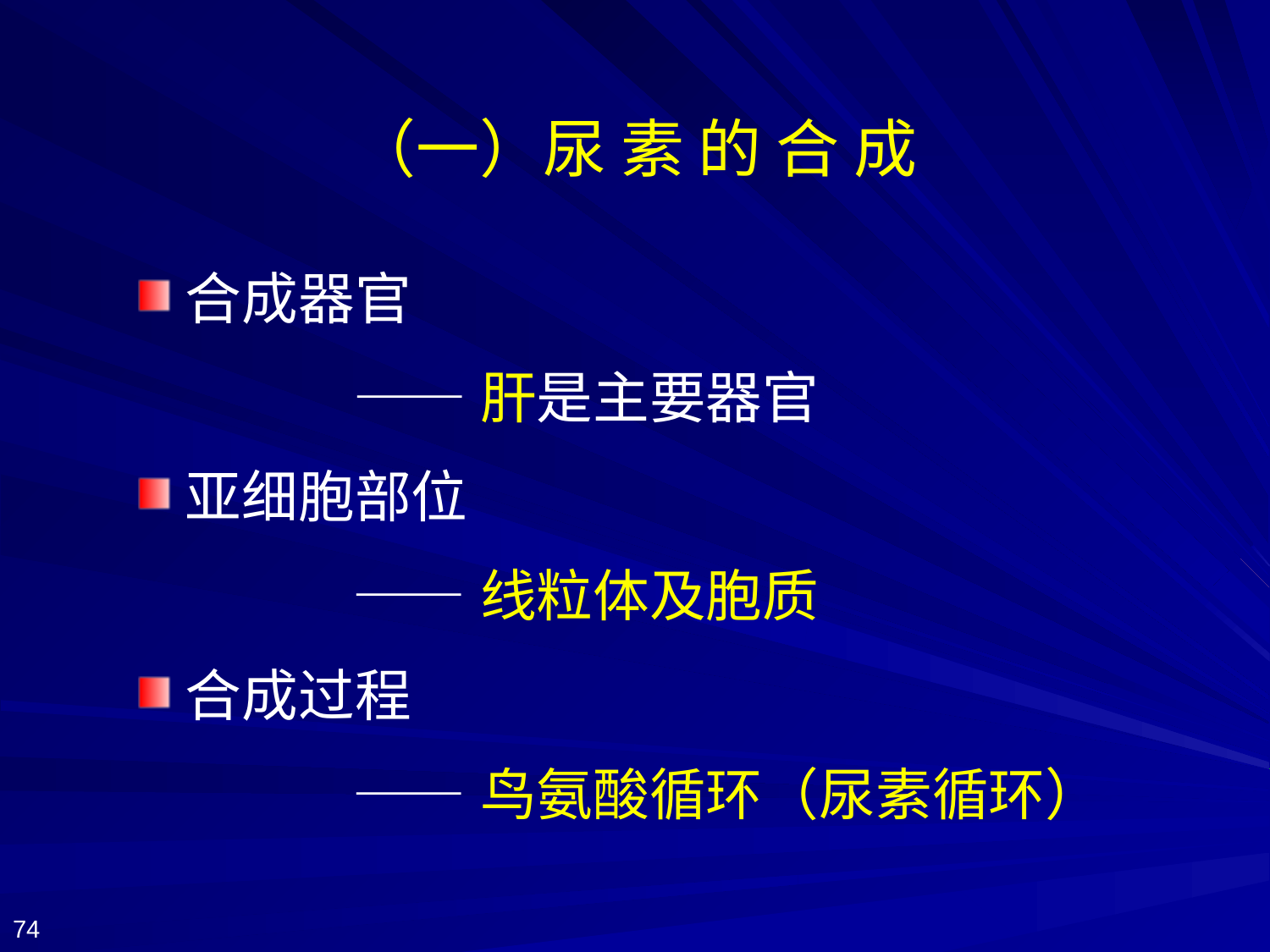

# （一）尿 素 的 合 成
合成器官
                 ——肝是主要器官
亚细胞部位
                 ——线粒体及胞质
合成过程
                 ——鸟氨酸循环（尿素循环）
74